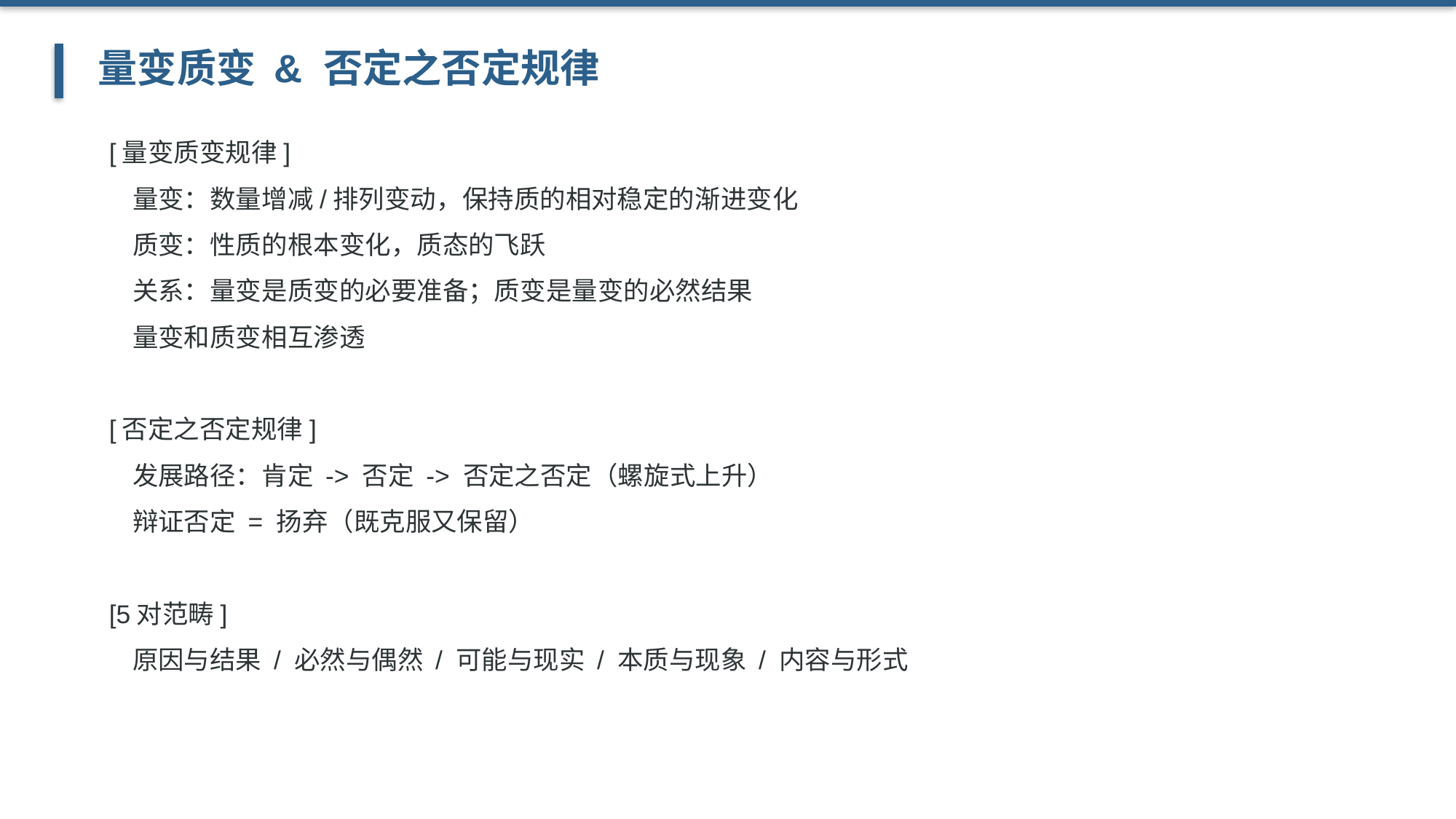

量变质变 & 否定之否定规律

[量变质变规律]
   量变：数量增减/排列变动，保持质的相对稳定的渐进变化
   质变：性质的根本变化，质态的飞跃
   关系：量变是质变的必要准备；质变是量变的必然结果
   量变和质变相互渗透

[否定之否定规律]
   发展路径：肯定 -> 否定 -> 否定之否定（螺旋式上升）
   辩证否定 = 扬弃（既克服又保留）

[5对范畴]
   原因与结果 / 必然与偶然 / 可能与现实 / 本质与现象 / 内容与形式